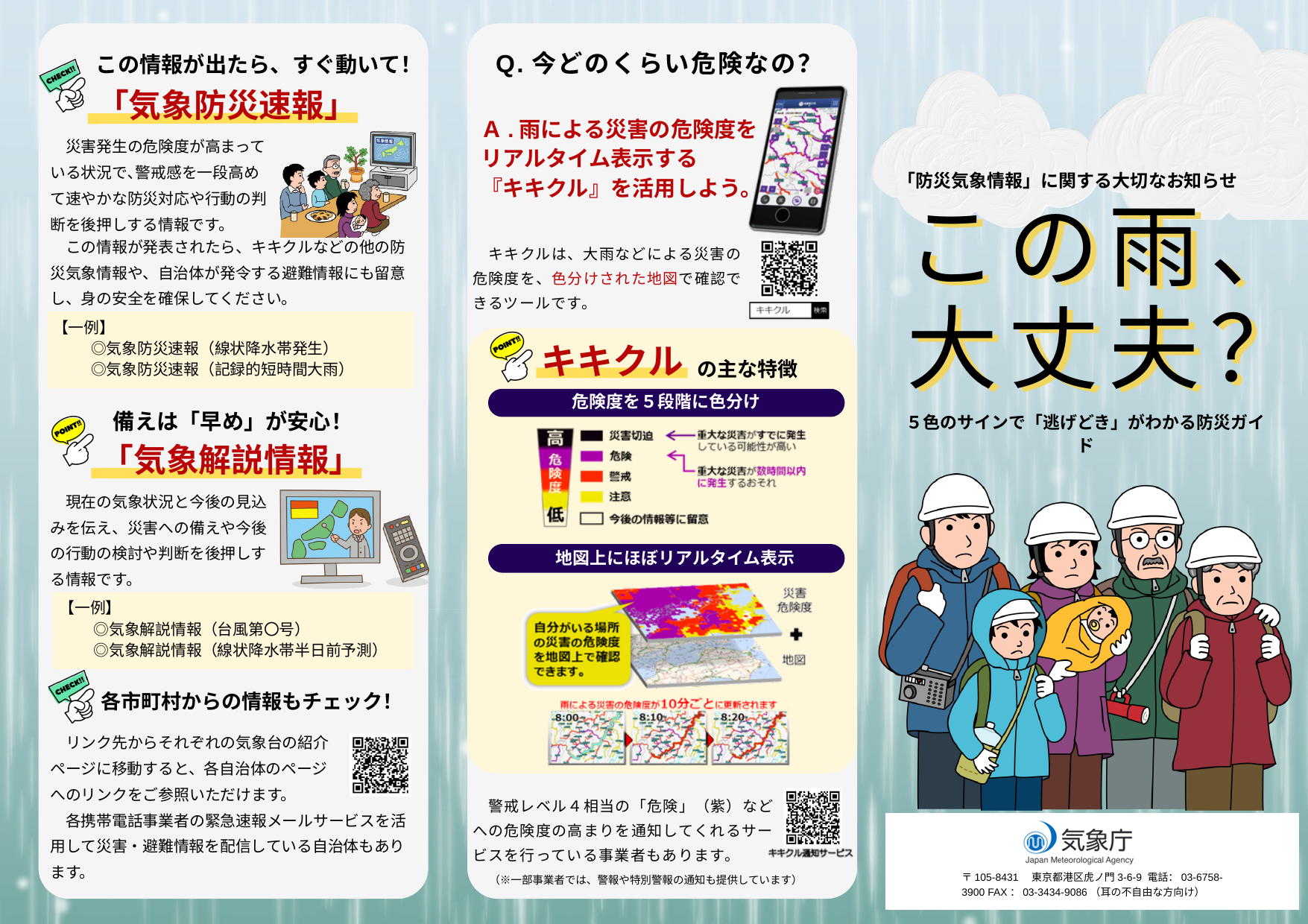

Q.今どのくらい危険なの？
この情報が出たら、すぐ動いて！

「気象防災速報」

Ａ.雨による災害の危険度をリアルタイム表示する
『キキクル』を活用しよう。

　災害発生の危険度が高まっている状況で､警戒感を一段高めて速やかな防災対応や行動の判断を後押しする情報です。
「防災気象情報」に関する大切なお知らせ
この雨、
大丈夫？
この雨、
大丈夫？
　この情報が発表されたら、キキクルなどの他の防災気象情報や、自治体が発令する避難情報にも留意し、身の安全を確保してください。
　キキクルは、大雨などによる災害の危険度を、色分けされた地図で確認できるツールです。

【一例】
 　　◎気象防災速報（線状降水帯発生）
 　　◎気象防災速報（記録的短時間大雨）

キキクル
の主な特徴

危険度を５段階に色分け

備えは「早め」が安心！
「気象解説情報」
５色のサインで「逃げどき」がわかる防災ガイド

　現在の気象状況と今後の見込みを伝え、災害への備えや今後の行動の検討や判断を後押しする情報です。

地図上にほぼリアルタイム表示

【一例】
　　 ◎気象解説情報（台風第〇号）
　　 ◎気象解説情報（線状降水帯半日前予測）

各市町村からの情報もチェック！

　リンク先からそれぞれの気象台の紹介ページに移動すると、各自治体のページへのリンクをご参照いただけます。

　警戒レベル４相当の「危険」（紫）などへの危険度の高まりを通知してくれるサービスを行っている事業者もあります。
　各携帯電話事業者の緊急速報メールサービスを活用して災害・避難情報を配信している自治体もあります。

〒105-8431 東京都港区⻁ノ⾨3-6-9 電話：03-6758-3900 FAX：03-3434-9086（⽿の不⾃由な⽅向け）
（※一部事業者では、警報や特別警報の通知も提供しています）